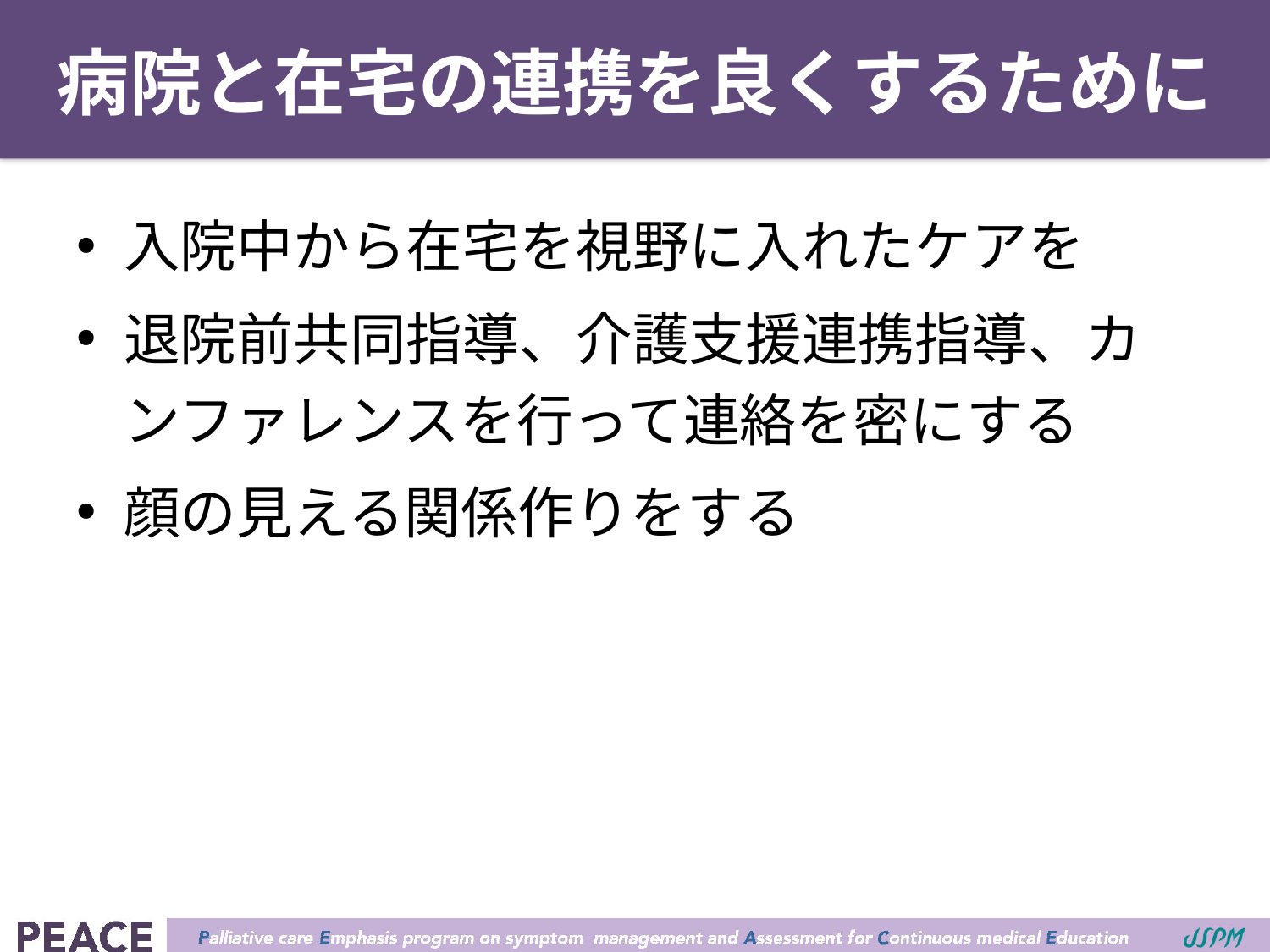

# 病院と在宅の連携を良くするために
入院中から在宅を視野に入れたケアを
退院前共同指導、介護支援連携指導、カンファレンスを行って連絡を密にする
顔の見える関係作りをする